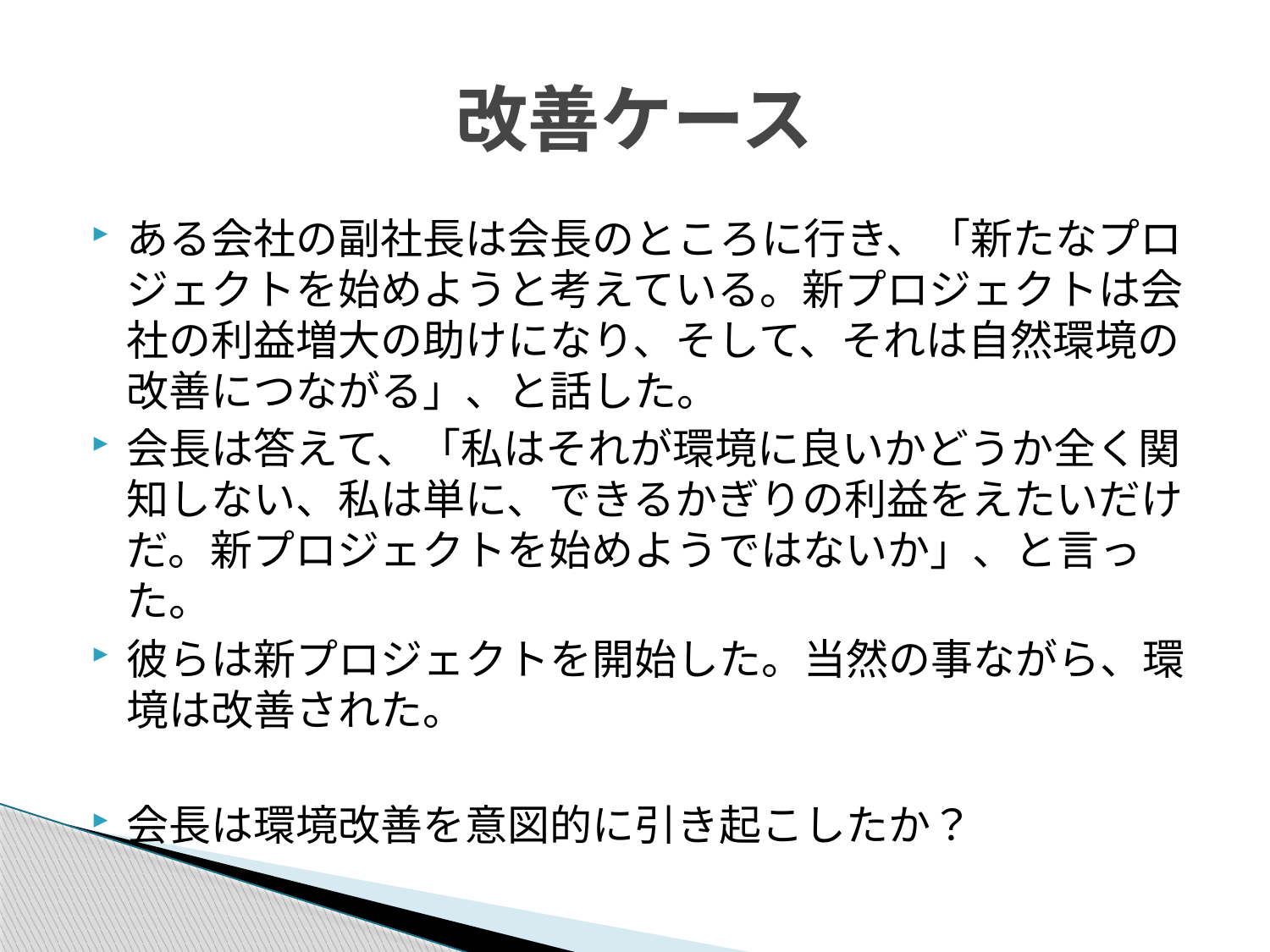

# 改善ケース
ある会社の副社長は会長のところに行き、「新たなプロジェクトを始めようと考えている。新プロジェクトは会社の利益増大の助けになり、そして、それは自然環境の改善につながる」、と話した。
会長は答えて、「私はそれが環境に良いかどうか全く関知しない、私は単に、できるかぎりの利益をえたいだけだ。新プロジェクトを始めようではないか」、と言った。
彼らは新プロジェクトを開始した。当然の事ながら、環境は改善された。

会長は環境改善を意図的に引き起こしたか？